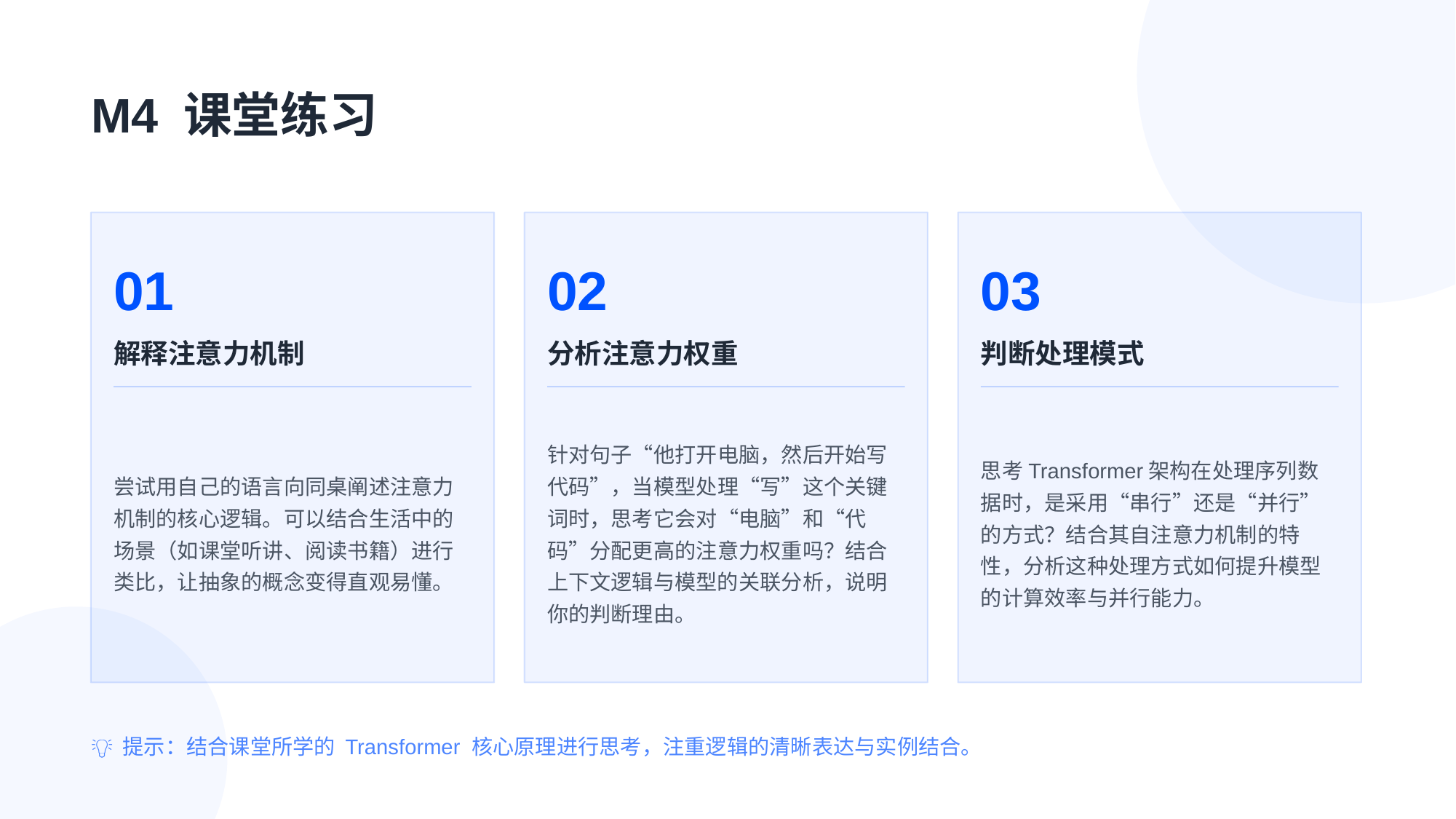

M4 课堂练习

01
02
03
解释注意力机制
分析注意力权重
判断处理模式
尝试用自己的语言向同桌阐述注意力机制的核心逻辑。可以结合生活中的场景（如课堂听讲、阅读书籍）进行类比，让抽象的概念变得直观易懂。
针对句子“他打开电脑，然后开始写代码”，当模型处理“写”这个关键词时，思考它会对“电脑”和“代码”分配更高的注意力权重吗？结合上下文逻辑与模型的关联分析，说明你的判断理由。
思考Transformer架构在处理序列数据时，是采用“串行”还是“并行”的方式？结合其自注意力机制的特性，分析这种处理方式如何提升模型的计算效率与并行能力。

💡 提示：结合课堂所学的 Transformer 核心原理进行思考，注重逻辑的清晰表达与实例结合。